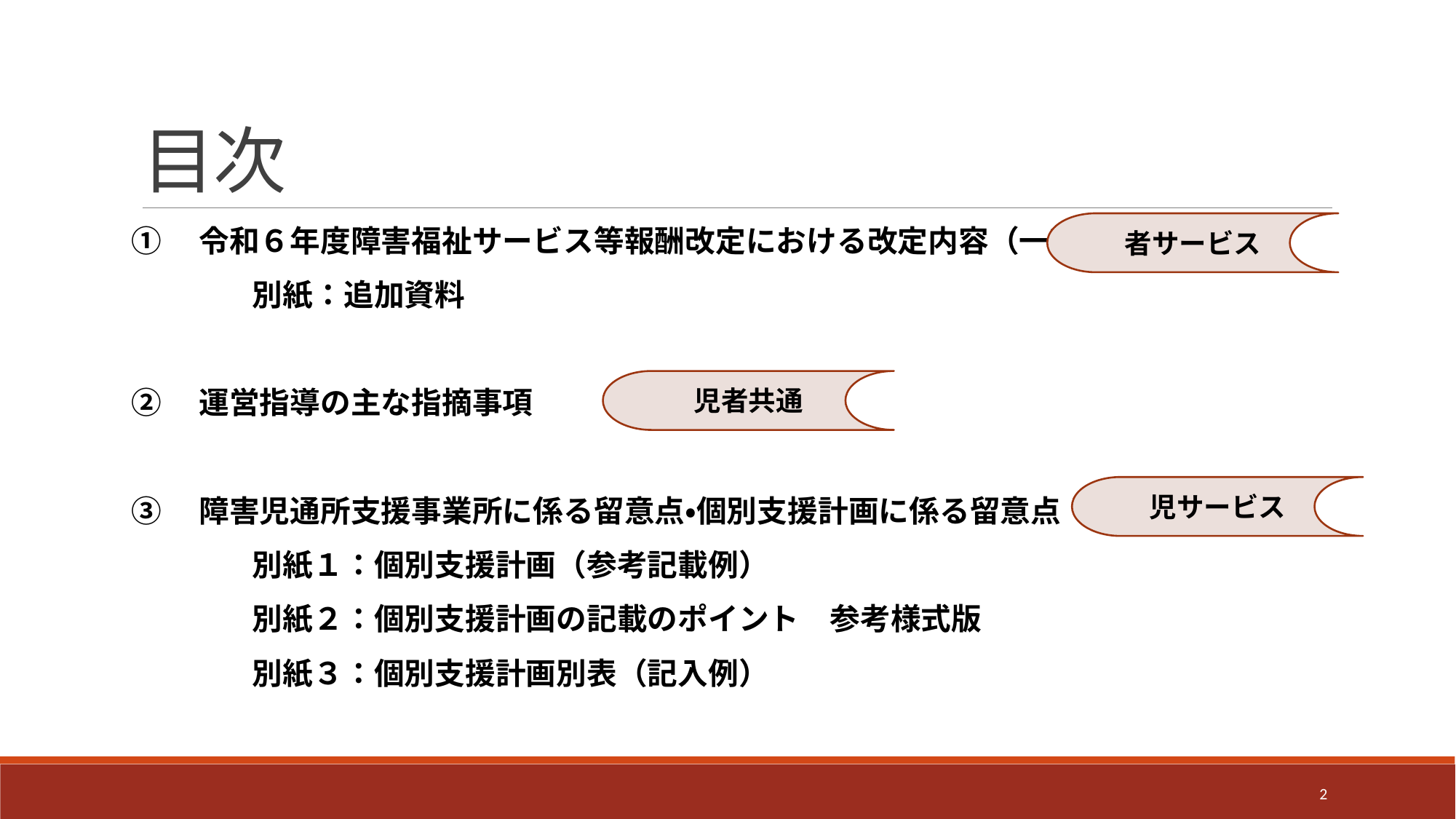

# 目次
者サービス
①　令和６年度障害福祉サービス等報酬改定における改定内容（一部）
　　　　別紙：追加資料

②　運営指導の主な指摘事項

③　障害児通所支援事業所に係る留意点・個別支援計画に係る留意点
　　　　別紙１：個別支援計画（参考記載例）
　　　　別紙２：個別支援計画の記載のポイント　参考様式版
　　　　別紙３：個別支援計画別表（記入例）
児者共通
児サービス
2